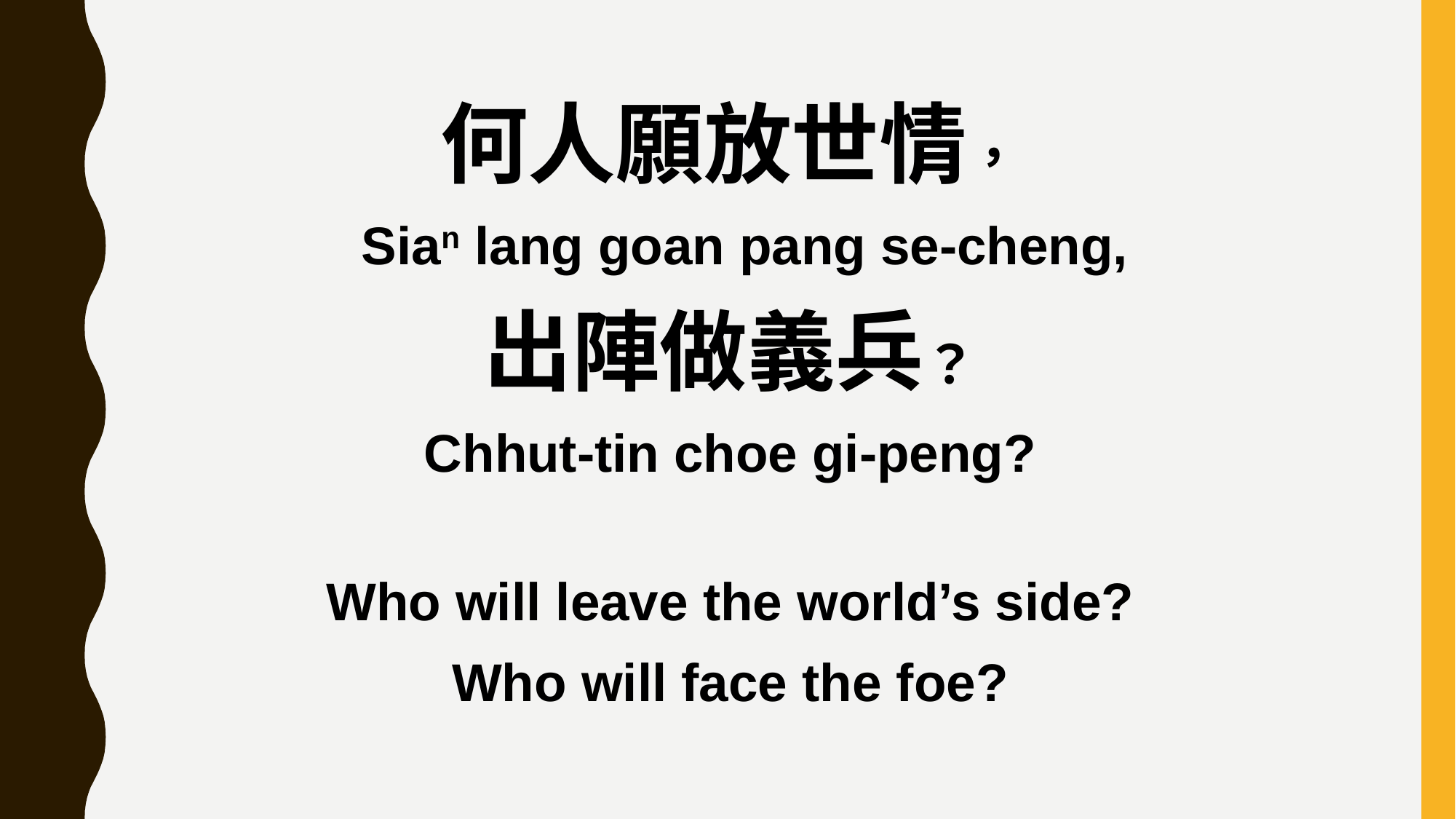

何人願放世情，
  Sian lang goan pang se-cheng,
出陣做義兵？
Chhut-tin choe gi-peng?

Who will leave the world’s side?
Who will face the foe?